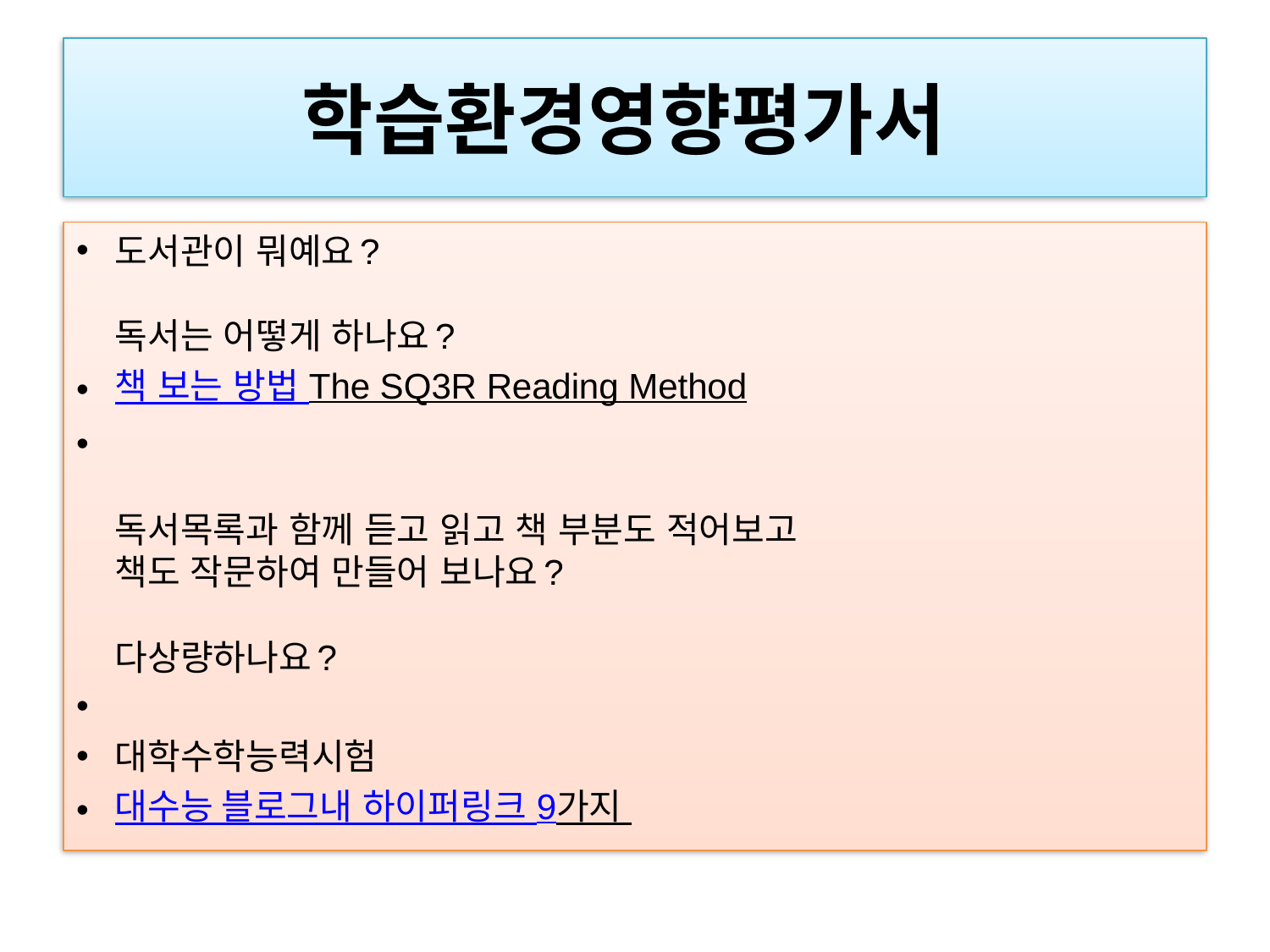

# 학습환경영향평가서
도서관이 뭐예요?
독서는 어떻게 하나요?
책 보는 방법 The SQ3R Reading Method
독서목록과 함께 듣고 읽고 책 부분도 적어보고
책도 작문하여 만들어 보나요? 
다상량하나요?

대학수학능력시험
대수능 블로그내 하이퍼링크 9가지